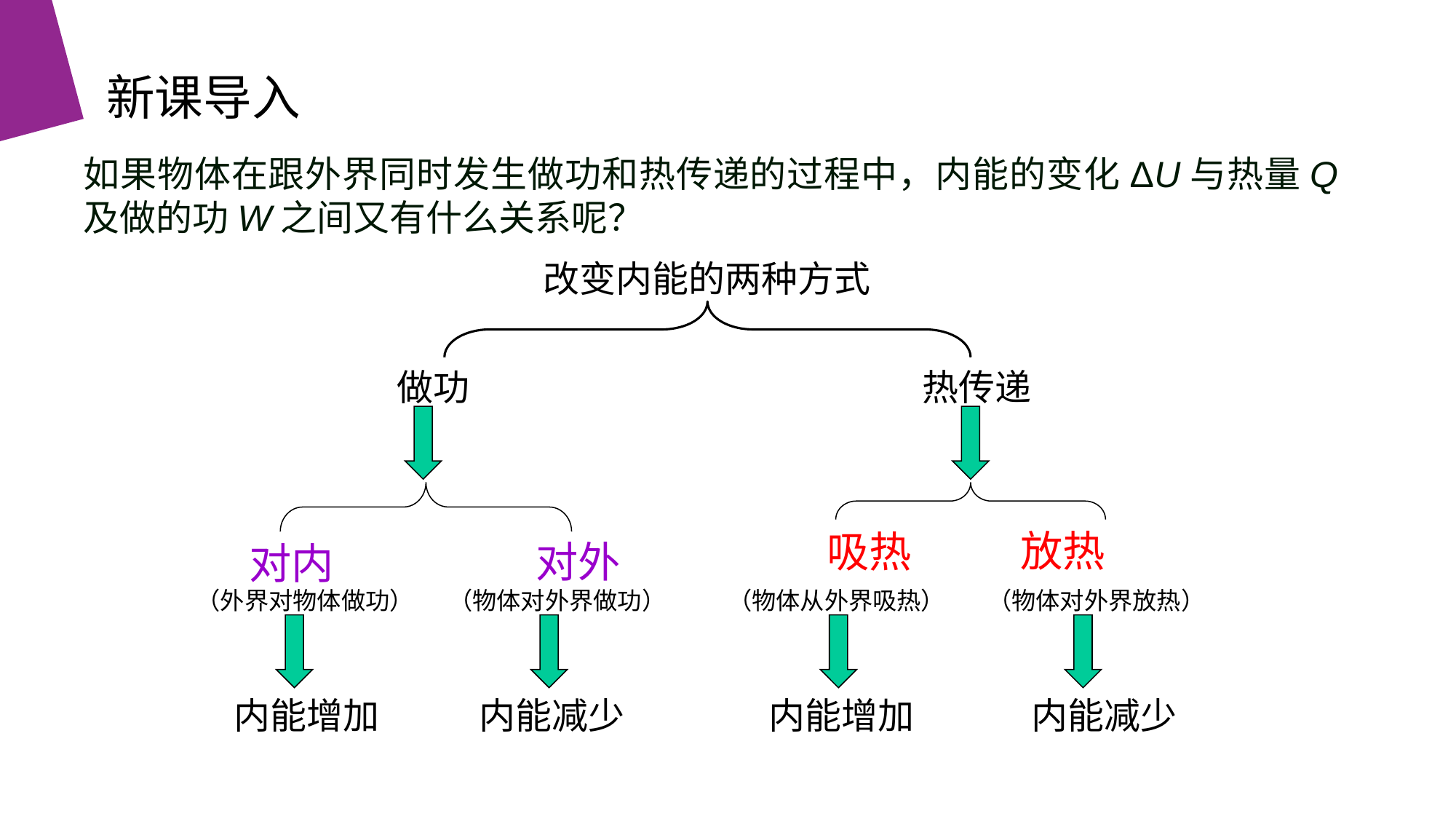

新课导入

如果物体在跟外界同时发生做功和热传递的过程中，内能的变化ΔU与热量Q及做的功W之间又有什么关系呢？
改变内能的两种方式
做功
热传递

放热
吸热
对外
对内
（外界对物体做功）
（物体对外界做功）
（物体从外界吸热）
（物体对外界放热）

内能增加
内能减少
内能增加
内能减少